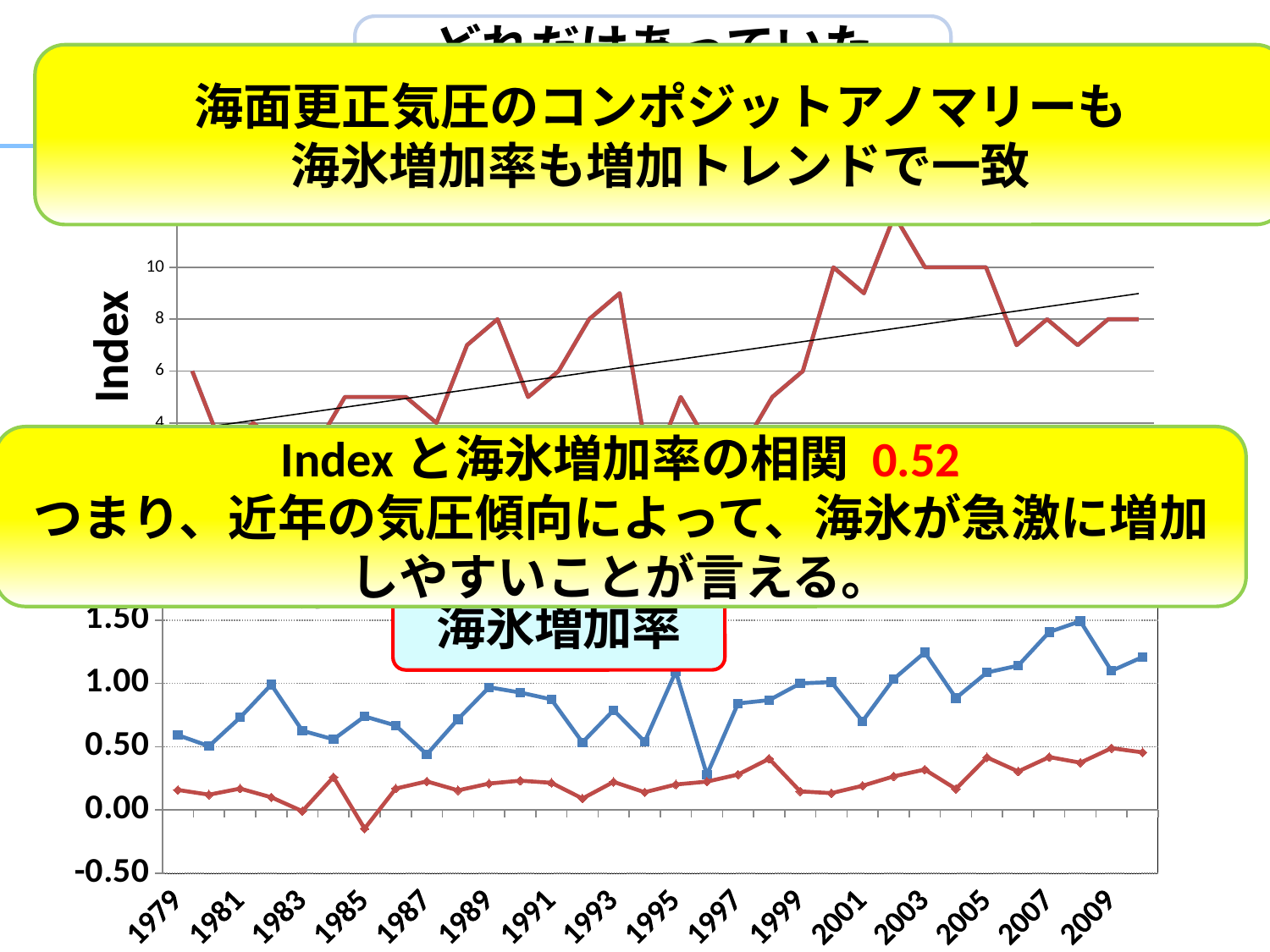

どれだけあっていたか？？
海面更正気圧のコンポジットアノマリーも
海氷増加率も増加トレンドで一致

### Chart

| Category | 1979 1980 1981 1982 1983 1984 1985 1986 1987 1988 1989 1990 1991 1992 1993 1994 1995 1996 1997 1998 1999 2000 2001 2002 2003 2004 2005 2006 2007 2008 2009 2010 |  |
|---|---|---|
| 1979 | 6.0 | 6.0 |
| 1980 | 3.0 | 3.0 |
| 1981 | 4.0 | 4.0 |
| 1982 | 3.0 | 3.0 |
| 1983 | 3.0 | 3.0 |
| 1984 | 5.0 | 5.0 |
| 1985 | 5.0 | 5.0 |
| 1986 | 5.0 | 5.0 |
| 1987 | 4.0 | 4.0 |
| 1988 | 7.0 | 7.0 |
| 1989 | 8.0 | 8.0 |
| 1990 | 5.0 | 5.0 |
| 1991 | 6.0 | 6.0 |
| 1992 | 8.0 | 8.0 |
| 1993 | 9.0 | 9.0 |
| 1994 | 2.0 | 2.0 |
| 1995 | 5.0 | 5.0 |
| 1996 | 3.0 | 3.0 |
| 1997 | 3.0 | 3.0 |
| 1998 | 5.0 | 5.0 |
| 1999 | 6.0 | 6.0 |
| 2000 | 10.0 | 10.0 |
| 2001 | 9.0 | 9.0 |
| 2002 | 12.0 | 12.0 |
| 2003 | 10.0 | 10.0 |
| 2004 | 10.0 | 10.0 |
| 2005 | 10.0 | 10.0 |
| 2006 | 7.0 | 7.0 |
| 2007 | 8.0 | 8.0 |
| 2008 | 7.0 | 7.0 |
| 2009 | 8.0 | 8.0 |
| 2010 | 8.0 | 8.0 |
Index
Indexと海氷増加率の相関 0.52
つまり、近年の気圧傾向によって、海氷が急激に増加
しやすいことが言える。

### Chart

| Category |  |  |
|---|---|---|
| 1979 | 0.592078125 | 0.15854666666666664 |
| 1980 | 0.5046593750000001 | 0.12123333333333335 |
| 1981 | 0.7314766666666667 | 0.16960333333333372 |
| 1982 | 0.9910687499999999 | 0.10062666666666663 |
| 1983 | 0.627073333333333 | -0.009003333333333311 |
| 1984 | 0.5585099999999997 | 0.2601433333333333 |
| 1985 | 0.7395593749999998 | -0.14706333333333343 |
| 1986 | 0.6675633333333333 | 0.16946333333333333 |
| 1987 | 0.43970000000000015 | 0.22633666666666652 |
| 1988 | 0.717974193548387 | 0.15510333333333365 |
| 1989 | 0.969916129032258 | 0.20935666666666652 |
| 1990 | 0.9281774193548387 | 0.23185000000000003 |
| 1991 | 0.874364516129032 | 0.21498000000000037 |
| 1992 | 0.5342999999999999 | 0.09091333333333343 |
| 1993 | 0.7885580645161291 | 0.22223666666666636 |
| 1994 | 0.5397354838709675 | 0.14079000000000028 |
| 1995 | 1.0942032258064516 | 0.20162000000000024 |
| 1996 | 0.27938064516129063 | 0.22449000000000013 |
| 1997 | 0.8424322580645159 | 0.2801933333333338 |
| 1998 | 0.8685806451612904 | 0.4052066666666666 |
| 1999 | 1.000683870967742 | 0.14736 |
| 2000 | 1.0110387096774194 | 0.13328000000000012 |
| 2001 | 0.7017290322580643 | 0.19167999999999996 |
| 2002 | 1.0353419354838709 | 0.2655199999999998 |
| 2003 | 1.2450806451612901 | 0.3201433333333336 |
| 2004 | 0.8848451612903225 | 0.1668033333333336 |
| 2005 | 1.0873129032258062 | 0.41564 |
| 2006 | 1.14121935483871 | 0.30480333333333315 |
| 2007 | 1.406703225806452 | 0.4183699999999997 |
| 2008 | 1.4922645161290322 | 0.37396666666666645 |
| 2009 | 1.0995451612903224 | 0.4889033333333335 |
| 2010 | 1.2092387096774193 | 0.4552400000000001 |